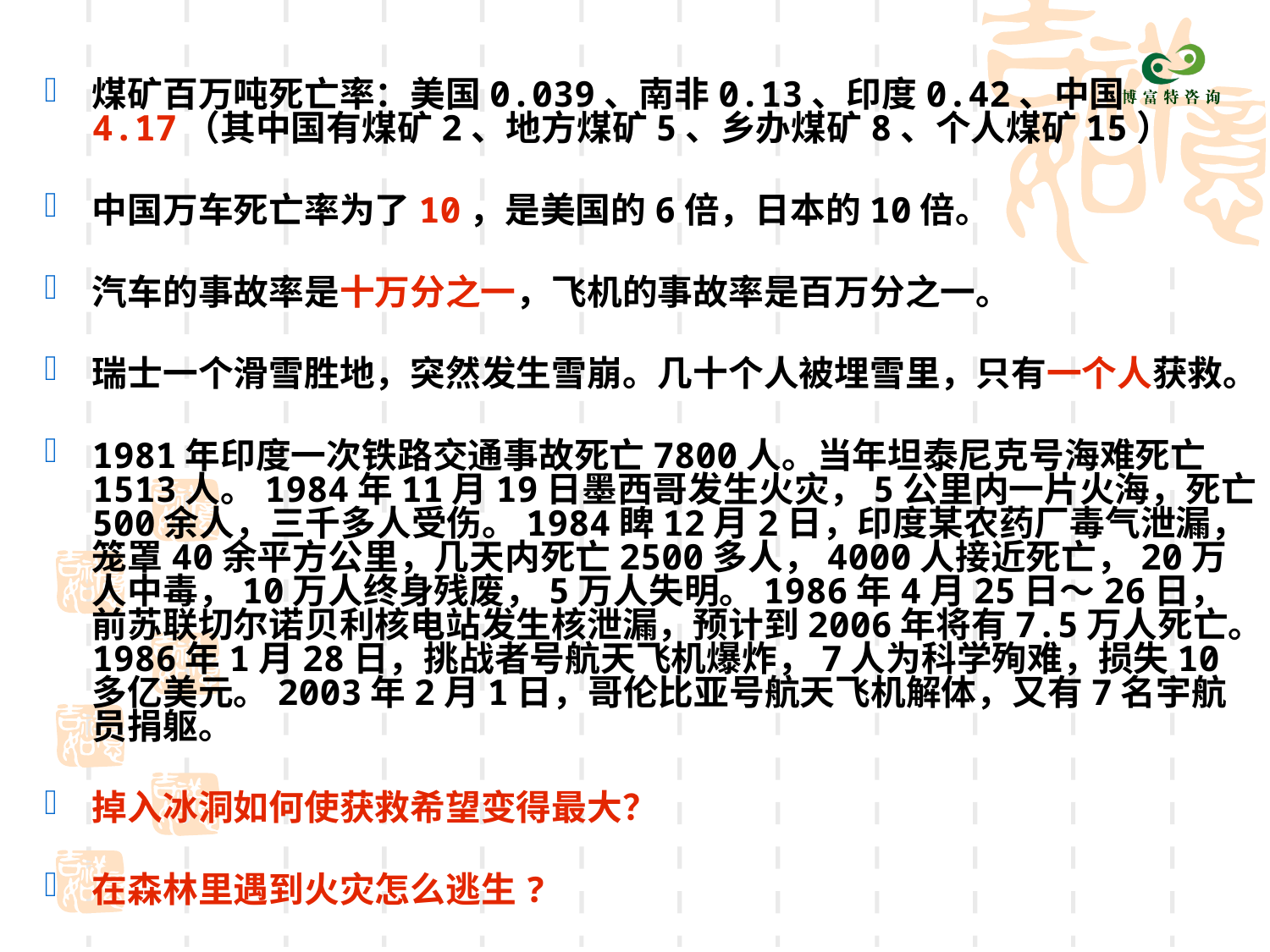

煤矿百万吨死亡率：美国0.039、南非0.13、印度0.42、中国4.17（其中国有煤矿2、地方煤矿5、乡办煤矿8、个人煤矿15）

中国万车死亡率为了10，是美国的6倍，日本的10倍。

汽车的事故率是十万分之一，飞机的事故率是百万分之一。

瑞士一个滑雪胜地，突然发生雪崩。几十个人被埋雪里，只有一个人获救。

1981年印度一次铁路交通事故死亡7800人。当年坦泰尼克号海难死亡1513人。1984年11月19日墨西哥发生火灾，5公里内一片火海，死亡500余人，三千多人受伤。1984睥12月2日，印度某农药厂毒气泄漏，笼罩40余平方公里，几天内死亡2500多人，4000人接近死亡，20万人中毒，10万人终身残废，5万人失明。1986年4月25日～26日，前苏联切尔诺贝利核电站发生核泄漏，预计到2006年将有7.5万人死亡。1986年1月28日，挑战者号航天飞机爆炸，7人为科学殉难，损失10多亿美元。2003年2月1日，哥伦比亚号航天飞机解体，又有7名宇航员捐躯。

掉入冰洞如何使获救希望变得最大？

在森林里遇到火灾怎么逃生?
4